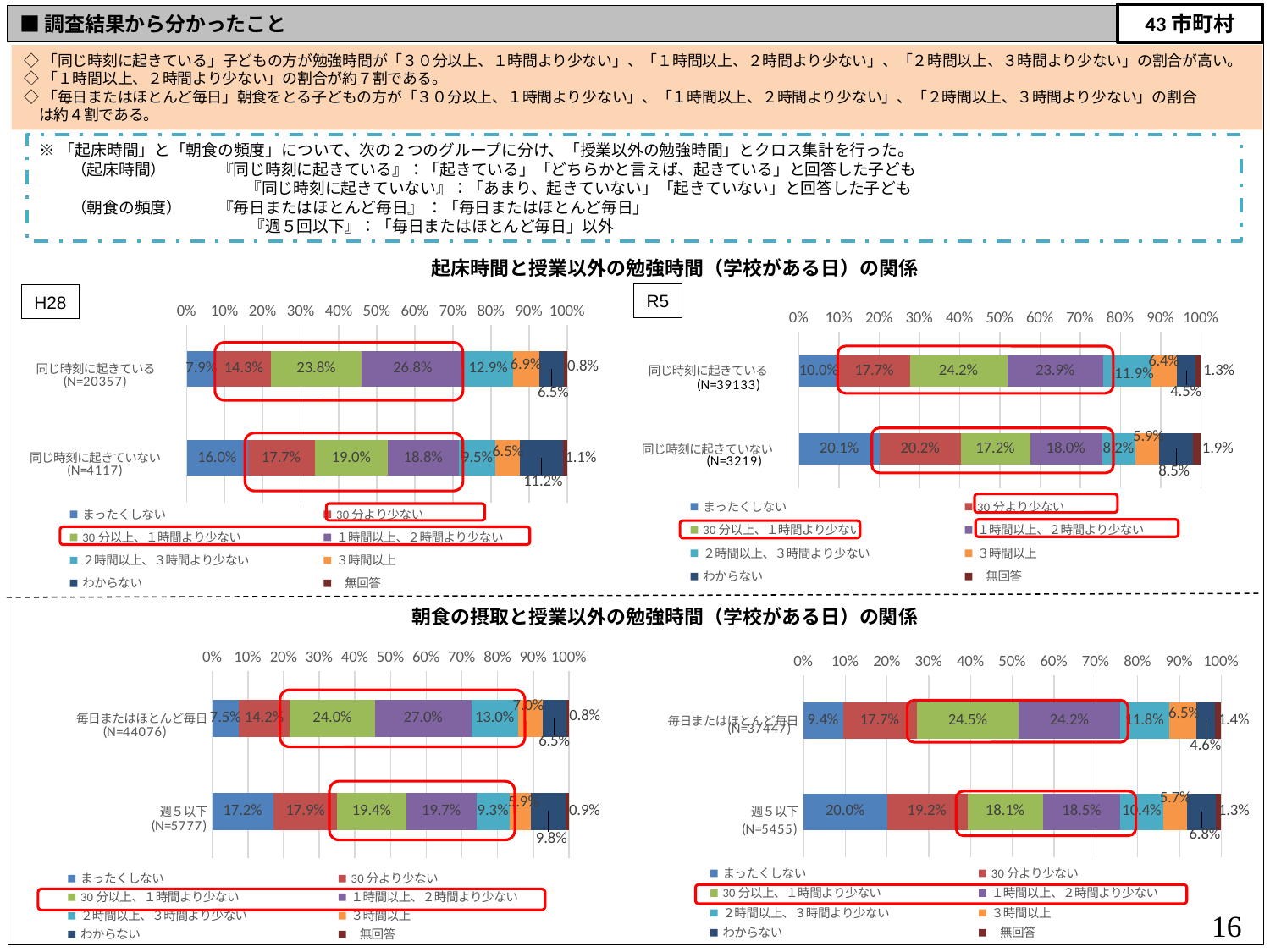

43市町村
■調査結果から分かったこと

◇「同じ時刻に起きている」子どもの方が勉強時間が「３０分以上、１時間より少ない」、「１時間以上、２時間より少ない」、「２時間以上、３時間より少ない」の割合が高い。
◇「１時間以上、２時間より少ない」の割合が約７割である。
◇「毎日またはほとんど毎日」朝食をとる子どもの方が「３０分以上、１時間より少ない」、「１時間以上、２時間より少ない」、「２時間以上、３時間より少ない」の割合
　は約４割である。
※「起床時間」と「朝食の頻度」について、次の２つのグループに分け、「授業以外の勉強時間」とクロス集計を行った。
　　（起床時間）　　　 『同じ時刻に起きている』：「起きている」「どちらかと言えば、起きている」と回答した子ども
　　　　　　　　　　　　　『同じ時刻に起きていない』：「あまり、起きていない」「起きていない」と回答した子ども
　　（朝食の頻度）　　 『毎日またはほとんど毎日』 ：「毎日またはほとんど毎日」
　　　　　　　　　　　　　 『週５回以下』：「毎日またはほとんど毎日」以外
起床時間と授業以外の勉強時間（学校がある日）の関係

### Chart

| Category | まったくしない       | 30分より少ない       | 30分以上、１時間より少ない               | １時間以上、２時間より少ない             | ２時間以上、３時間より少ない             | ３時間以上           | わからない           |   無回答             |
|---|---|---|---|---|---|---|---|---|
| 同じ時刻に起きている           | 0.099609025630542 | 0.17673063654715968 | 0.2422763396621777 | 0.23897988909615925 | 0.11920885186415557 | 0.06424245521682467 | 0.045485907034983265 | 0.013466894947997854 |
| 同じ時刻に起きていない         | 0.20099409754582168 | 0.2022367194780988 | 0.17179248213730972 | 0.17955886921404163 | 0.08232370301335819 | 0.05902454178316247 | 0.08511960236098168 | 0.018949984467225848 |

### Chart

| Category | まったくしない       | 30分より少ない       | 30分以上、１時間より少ない               | １時間以上、２時間より少ない             | ２時間以上、３時間より少ない             | ３時間以上           | わからない           |   無回答             |
|---|---|---|---|---|---|---|---|---|
| 同じ時刻に起きている           | 0.079 | 0.143 | 0.238 | 0.268 | 0.129 | 0.069 | 0.065 | 0.008 |
| 同じ時刻に起きていない         | 0.16 | 0.177 | 0.19 | 0.188 | 0.095 | 0.065 | 0.112 | 0.011 |
R5
H28

朝食の摂取と授業以外の勉強時間（学校がある日）の関係

### Chart

| Category | まったくしない       | 30分より少ない       | 30分以上、１時間より少ない               | １時間以上、２時間より少ない             | ２時間以上、３時間より少ない             | ３時間以上           | わからない           |   無回答             |
|---|---|---|---|---|---|---|---|---|
| 毎日またはほとんど毎日 | 0.0944801986808022 | 0.17672977808636206 | 0.2446924987315406 | 0.2418351269794643 | 0.11787326087537052 | 0.06462466953293988 | 0.04561113039762865 | 0.014153336715891794 |
| 週５以下 | 0.2 | 0.1923006416131989 | 0.18148487626031165 | 0.184967919340055 | 0.10357470210815765 | 0.05682859761686526 | 0.06764436296975251 | 0.013198900091659029 |

### Chart

| Category | まったくしない       | 30分より少ない       | 30分以上、１時間より少ない               | １時間以上、２時間より少ない             | ２時間以上、３時間より少ない             | ３時間以上           | わからない           |   無回答             |
|---|---|---|---|---|---|---|---|---|
| 毎日またはほとんど毎日 | 0.075 | 0.142 | 0.24 | 0.27 | 0.13 | 0.07 | 0.065 | 0.008 |
| 週５以下 | 0.172 | 0.179 | 0.194 | 0.197 | 0.093 | 0.059 | 0.098 | 0.009 |
16